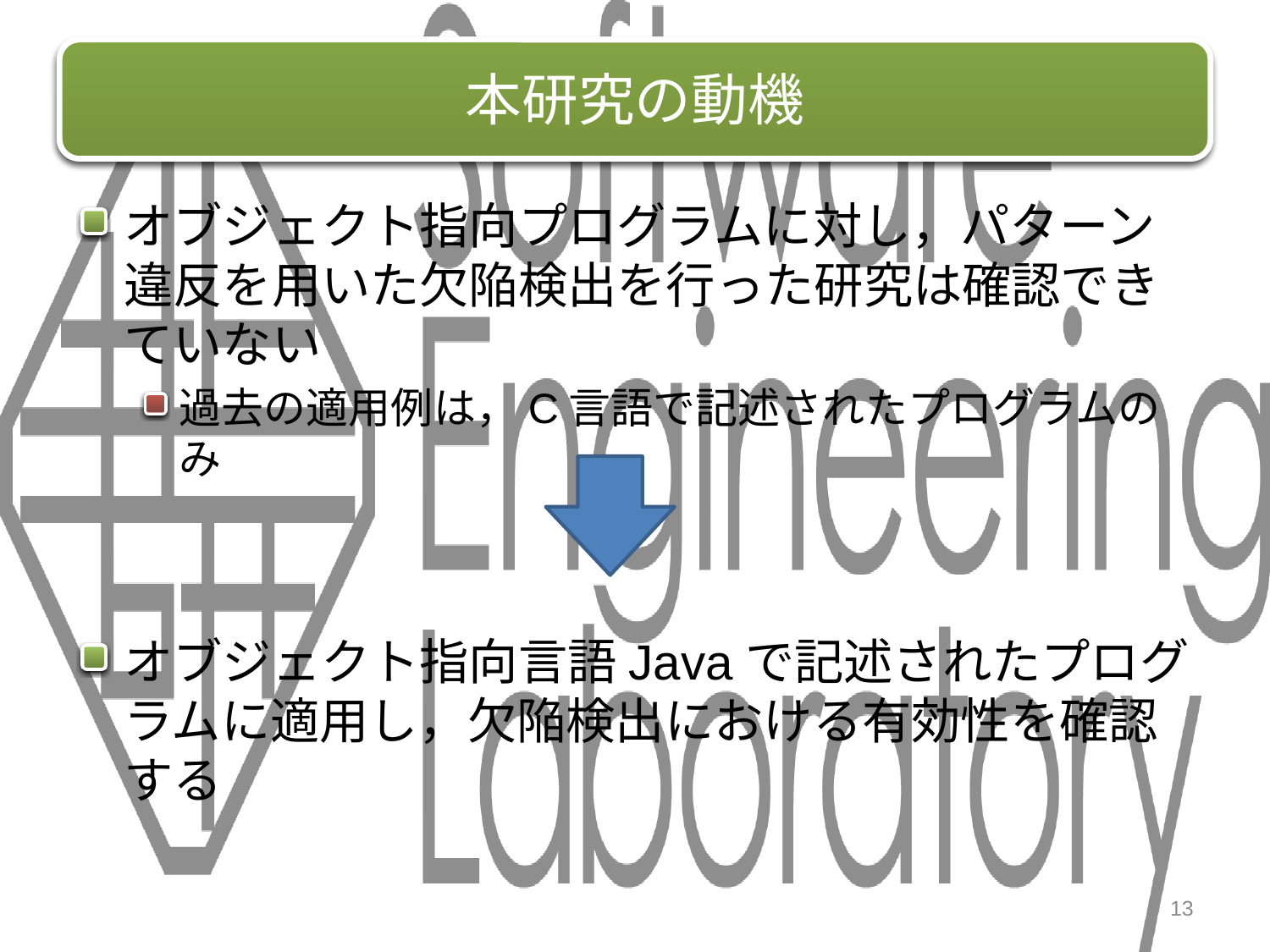

# 本研究の動機
オブジェクト指向プログラムに対し，パターン違反を用いた欠陥検出を行った研究は確認できていない
過去の適用例は，C言語で記述されたプログラムのみ

オブジェクト指向言語Javaで記述されたプログラムに適用し，欠陥検出における有効性を確認する

13